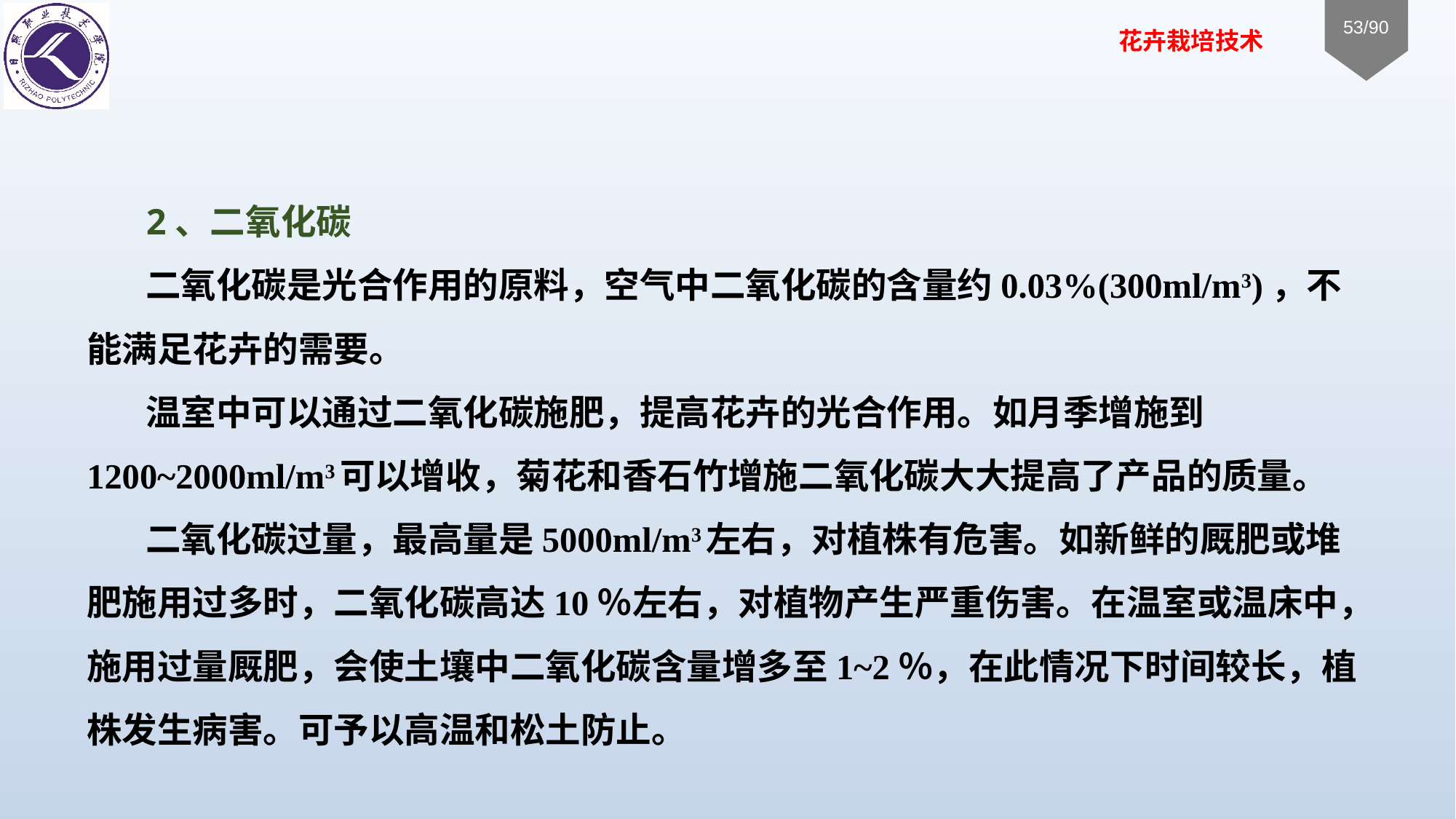

2、二氧化碳
二氧化碳是光合作用的原料，空气中二氧化碳的含量约0.03%(300ml/m3)，不能满足花卉的需要。
温室中可以通过二氧化碳施肥，提高花卉的光合作用。如月季增施到1200~2000ml/m3可以增收，菊花和香石竹增施二氧化碳大大提高了产品的质量。
二氧化碳过量，最高量是5000ml/m3左右，对植株有危害。如新鲜的厩肥或堆肥施用过多时，二氧化碳高达10％左右，对植物产生严重伤害。在温室或温床中，施用过量厩肥，会使土壤中二氧化碳含量增多至1~2％，在此情况下时间较长，植株发生病害。可予以高温和松土防止。